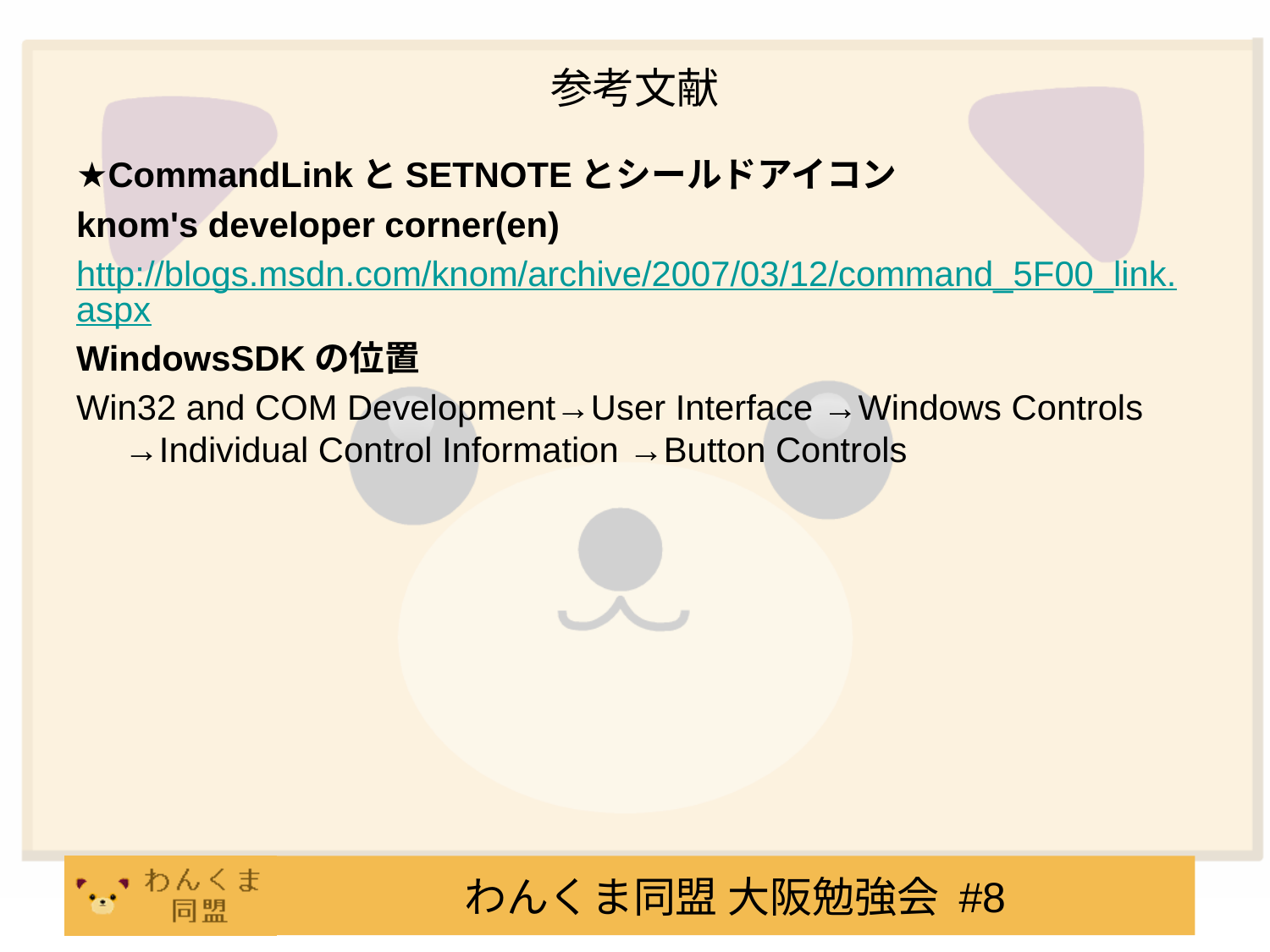

# 参考文献
★CommandLinkとSETNOTEとシールドアイコン
knom's developer corner(en)
http://blogs.msdn.com/knom/archive/2007/03/12/command_5F00_link.aspx
WindowsSDKの位置
Win32 and COM Development→User Interface →Windows Controls →Individual Control Information →Button Controls